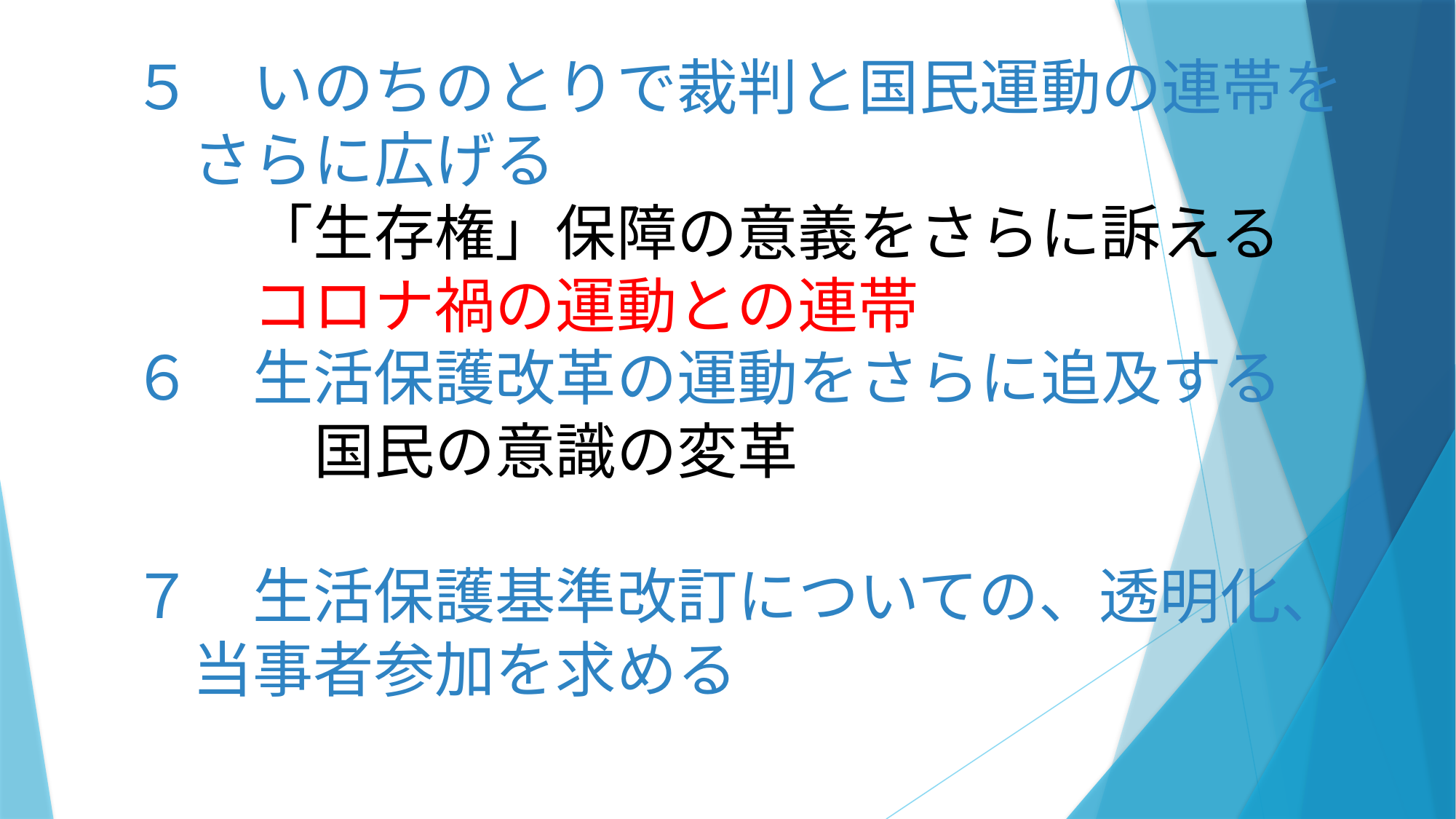

５　いのちのとりで裁判と国民運動の連帯を
　　　さらに広げる
　　　　「生存権」保障の意義をさらに訴える
　　　　コロナ禍の運動との連帯
　　６　生活保護改革の運動をさらに追及する
　　　　　国民の意識の変革

　　７　生活保護基準改訂についての、透明化、
　　　当事者参加を求める